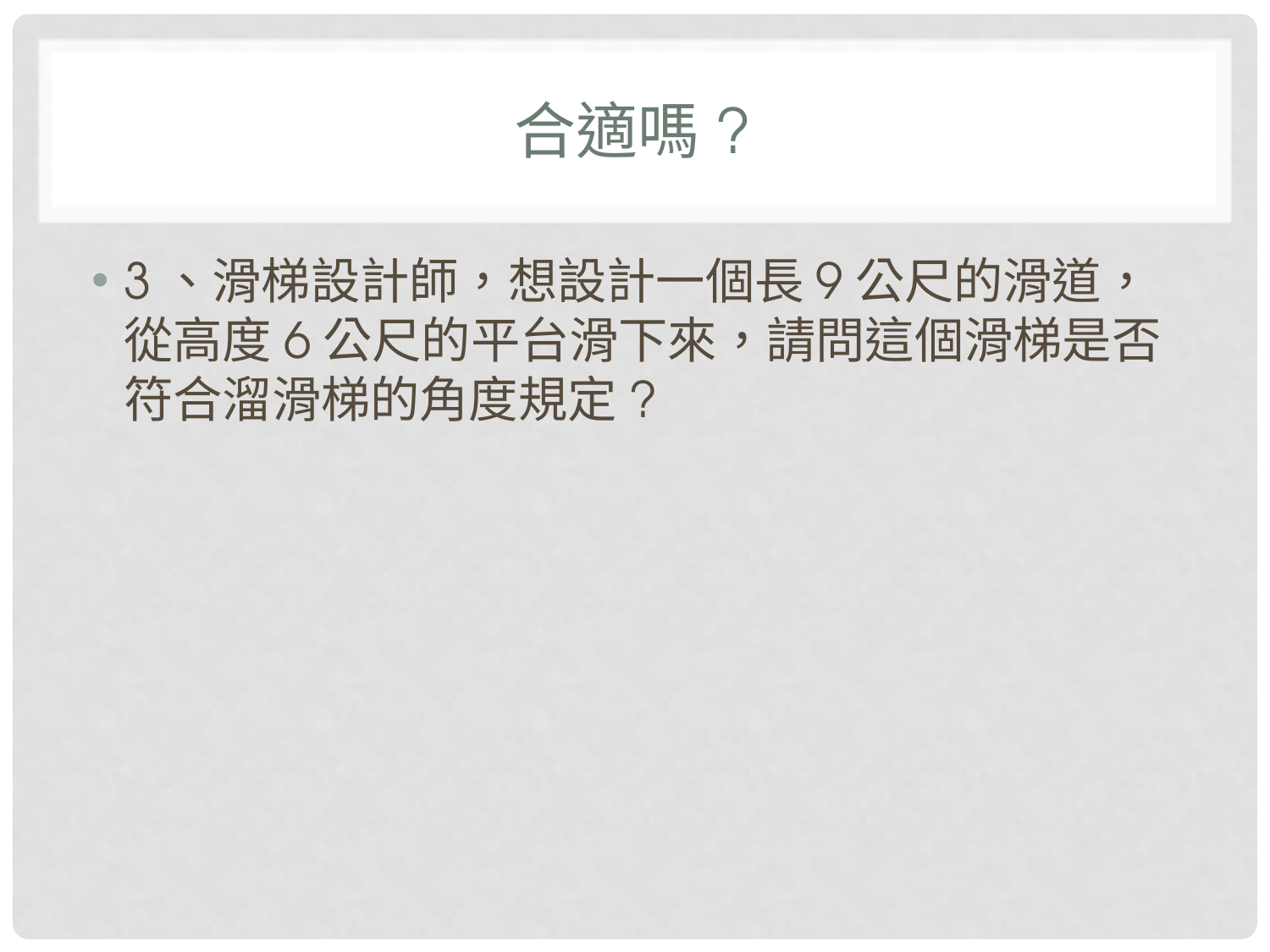

# 合適嗎?
3、滑梯設計師，想設計一個長9公尺的滑道，從高度6公尺的平台滑下來，請問這個滑梯是否符合溜滑梯的角度規定?